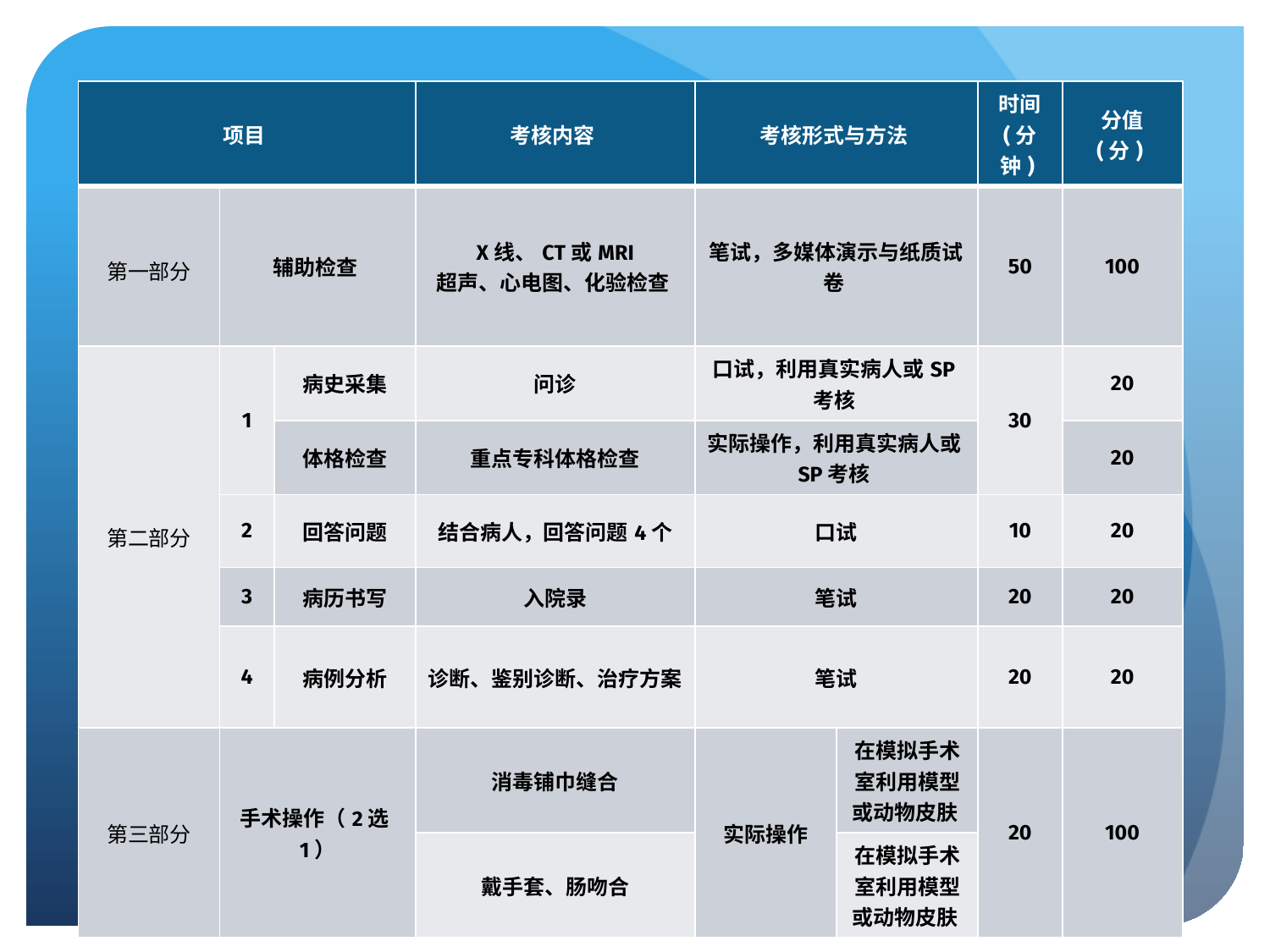

| 项目 |  |  | 考核内容 | 考核形式与方法 |  | 时间 (分钟) | 分值 (分) |
| --- | --- | --- | --- | --- | --- | --- | --- |
| 第一部分 | 辅助检查 |  | X线、CT或MRI 超声、心电图、化验检查 | 笔试，多媒体演示与纸质试卷 |  | 50 | 100 |
| 第二部分 | 1 | 病史采集 | 问诊 | 口试，利用真实病人或SP考核 |  | 30 | 20 |
|  |  | 体格检查 | 重点专科体格检查 | 实际操作，利用真实病人或SP考核 |  |  | 20 |
|  | 2 | 回答问题 | 结合病人，回答问题4个 | 口试 |  | 10 | 20 |
|  | 3 | 病历书写 | 入院录 | 笔试 |  | 20 | 20 |
|  | 4 | 病例分析 | 诊断、鉴别诊断、治疗方案 | 笔试 |  | 20 | 20 |
| 第三部分 | 手术操作（2选1） |  | 消毒铺巾缝合 | 实际操作 | 在模拟手术室利用模型或动物皮肤 | 20 | 100 |
|  |  |  | 戴手套、肠吻合 |  | 在模拟手术室利用模型或动物皮肤 |  |  |